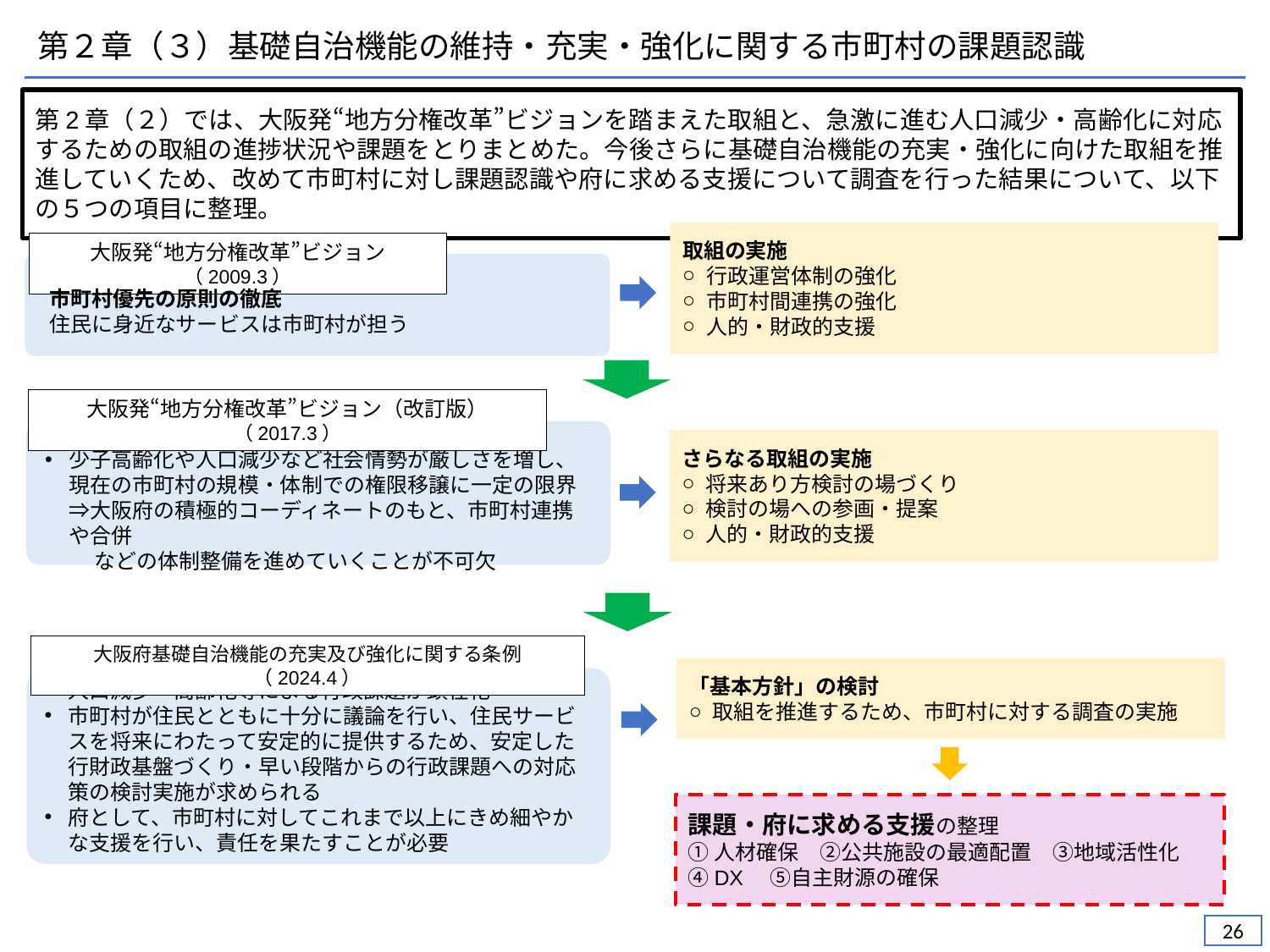

第２章（３）基礎自治機能の維持・充実・強化に関する市町村の課題認識
第2章（２）では、大阪発“地方分権改革”ビジョンを踏まえた取組と、急激に進む人口減少・高齢化に対応するための取組の進捗状況や課題をとりまとめた。今後さらに基礎自治機能の充実・強化に向けた取組を推進していくため、改めて市町村に対し課題認識や府に求める支援について調査を行った結果について、以下の５つの項目に整理。
取組の実施
行政運営体制の強化
市町村間連携の強化
人的・財政的支援
大阪発“地方分権改革”ビジョン（2009.3）

市町村優先の原則の徹底
住民に身近なサービスは市町村が担う

大阪発“地方分権改革”ビジョン（改訂版）（2017.3）

さらなる取組の実施
将来あり方検討の場づくり
検討の場への参画・提案
人的・財政的支援
少⼦⾼齢化や⼈⼝減少など社会情勢が厳しさを増し、
現在の市町村の規模・体制での権限移譲に⼀定の限界
⇒⼤阪府の積極的コーディネートのもと、市町村連携や合併
　 などの体制整備を進めていくことが不可⽋

大阪府基礎自治機能の充実及び強化に関する条例 （2024.4）
「基本方針」の検討
取組を推進するため、市町村に対する調査の実施
人口減少・高齢化等による行政課題が顕在化
市町村が住民とともに十分に議論を行い、住民サービスを将来にわたって安定的に提供するため、安定した行財政基盤づくり・早い段階からの行政課題への対応策の検討実施が求められる
府として、市町村に対してこれまで以上にきめ細やかな支援を行い、責任を果たすことが必要

課題・府に求める支援の整理
①人材確保　②公共施設の最適配置　③地域活性化　
④DX　⑤自主財源の確保
26